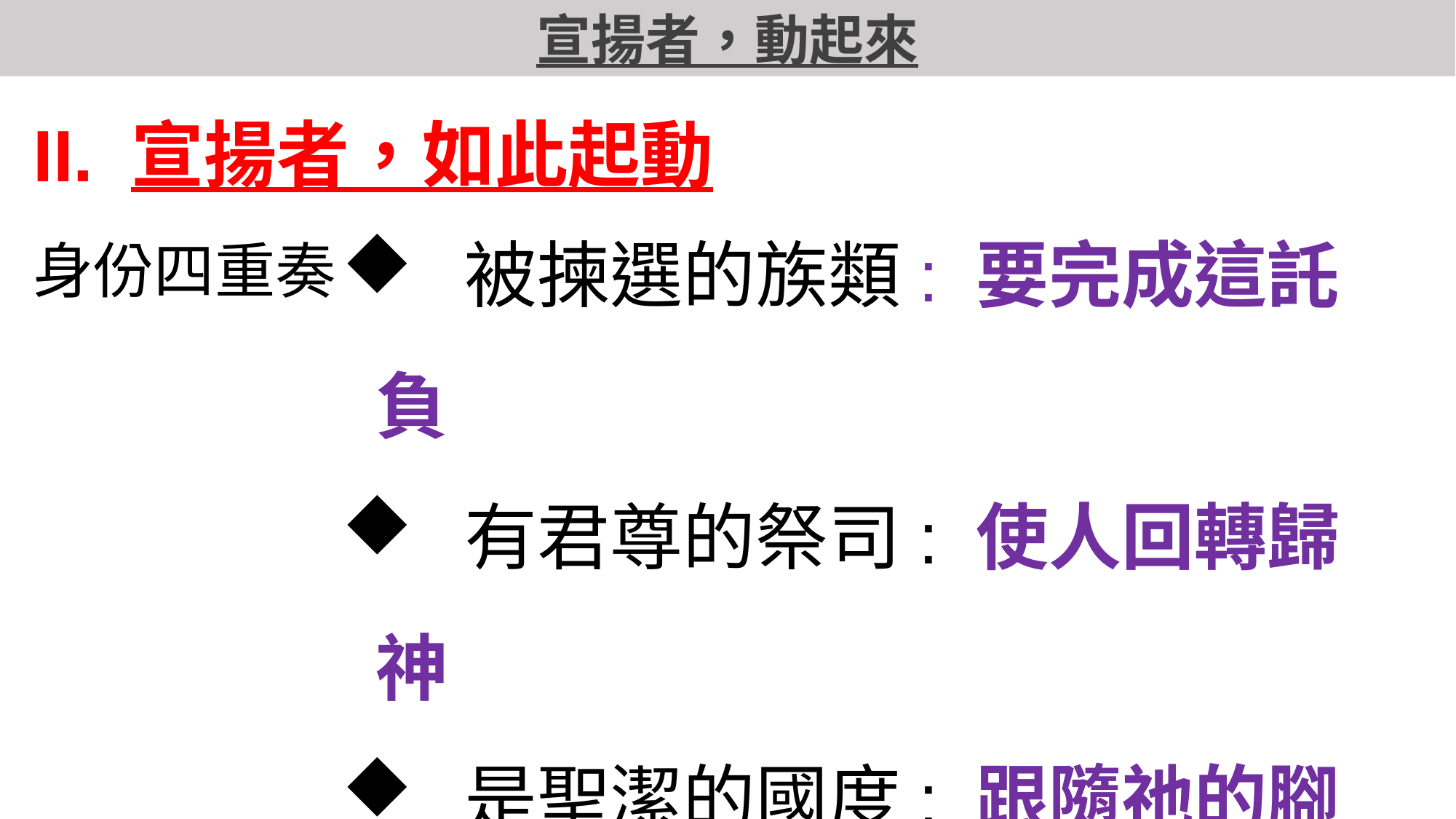

宣揚者，動起來
II. 宣揚者，如此起動
身份四重奏
  被揀選的族類: 要完成這託負
  有君尊的祭司: 使人回轉歸神
  是聖潔的國度: 跟隨祂的腳蹤
  是屬神的子民: 神是最大後盾